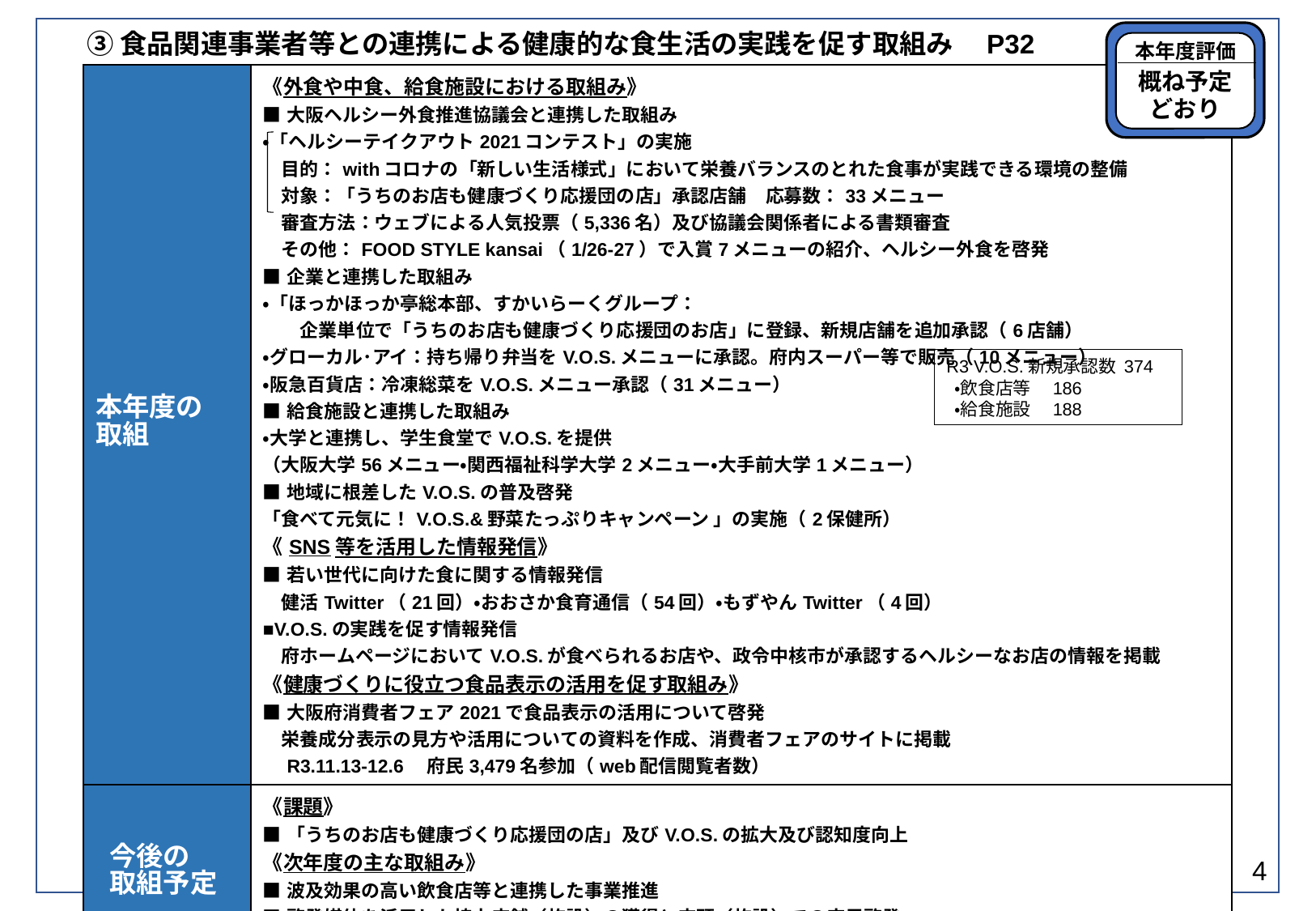

③食品関連事業者等との連携による健康的な食生活の実践を促す取組み　P32

本年度評価

概ね予定
どおり
| 本年度の 取組 | 《外食や中食、給食施設における取組み》 ■大阪ヘルシー外食推進協議会と連携した取組み ・「ヘルシーテイクアウト2021コンテスト」の実施 　目的：withコロナの「新しい生活様式」において栄養バランスのとれた食事が実践できる環境の整備 　対象：「うちのお店も健康づくり応援団の店」承認店舗　応募数：33メニュー 　審査方法：ウェブによる人気投票（5,336名）及び協議会関係者による書類審査 　その他：FOOD STYLE kansai（1/26-27）で入賞7メニューの紹介、ヘルシー外食を啓発　 ■企業と連携した取組み ・「ほっかほっか亭総本部、すかいらーくグループ： 　　企業単位で「うちのお店も健康づくり応援団のお店」に登録、新規店舗を追加承認（6店舗） ・グローカル･アイ：持ち帰り弁当をV.O.S.メニューに承認。府内スーパー等で販売（10メニュー） ・阪急百貨店：冷凍総菜をV.O.S.メニュー承認（31メニュー） ■給食施設と連携した取組み ・大学と連携し、学生食堂でV.O.S.を提供 （大阪大学56メニュー・関西福祉科学大学2メニュー・大手前大学1メニュー） ■地域に根差したV.O.S.の普及啓発 「食べて元気に！V.O.S.&野菜たっぷりキャンペーン 」の実施（2保健所） 《SNS等を活用した情報発信》 ■若い世代に向けた食に関する情報発信 　健活Twitter（21回）・おおさか食育通信（54回）・もずやんTwitter（4回） ■V.O.S.の実践を促す情報発信 　府ホームページにおいてV.O.S.が食べられるお店や、政令中核市が承認するヘルシーなお店の情報を掲載 《健康づくりに役立つ食品表示の活用を促す取組み》　 ■大阪府消費者フェア2021で食品表示の活用について啓発 　栄養成分表示の見方や活用についての資料を作成、消費者フェアのサイトに掲載 　R3.11.13-12.6　府民3,479名参加（web配信閲覧者数） |
| --- | --- |
| 今後の 取組予定 | 《課題》 ■「うちのお店も健康づくり応援団の店」及びV.O.S.の拡大及び認知度向上 《次年度の主な取組み》 ■波及効果の高い飲食店等と連携した事業推進 ■啓発媒体を活用した協力店舗（施設）の獲得と店頭（施設）での府民啓発 ■府民アンケート等による事業の効果検証 |
| 最終予算 （主要事業） | 健康・栄養対策費　5,869千円（再掲） |

R3 V.O.S.新規承認数 374
 ・飲食店等　186
 ・給食施設　188
概ね予定どおり
概ね予定どおり
4